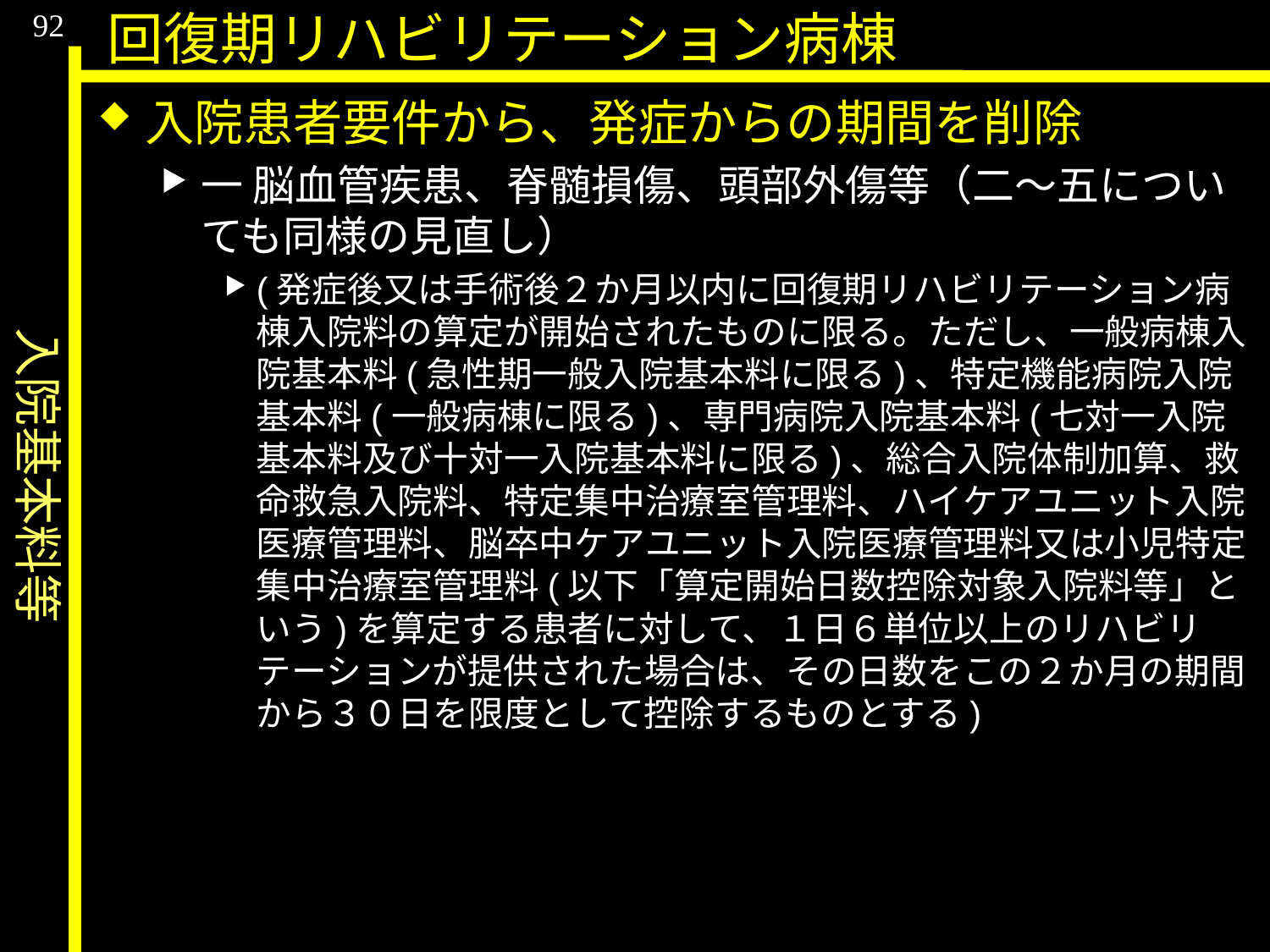

入院基本料等
92
回復期リハビリテーション病棟

入院患者要件から、発症からの期間を削除
一 脳血管疾患、脊髄損傷、頭部外傷等（二〜五についても同様の見直し）
(発症後又は手術後２か月以内に回復期リハビリテーション病棟入院料の算定が開始されたものに限る。ただし、一般病棟入院基本料(急性期一般入院基本料に限る)、特定機能病院入院基本料(一般病棟に限る)、専門病院入院基本料(七対一入院基本料及び十対一入院基本料に限る)、総合入院体制加算、救命救急入院料、特定集中治療室管理料、ハイケアユニット入院医療管理料、脳卒中ケアユニット入院医療管理料又は小児特定集中治療室管理料(以下「算定開始日数控除対象入院料等」という)を算定する患者に対して、１日６単位以上のリハビリテーションが提供された場合は、その日数をこの２か月の期間から３０日を限度として控除するものとする)